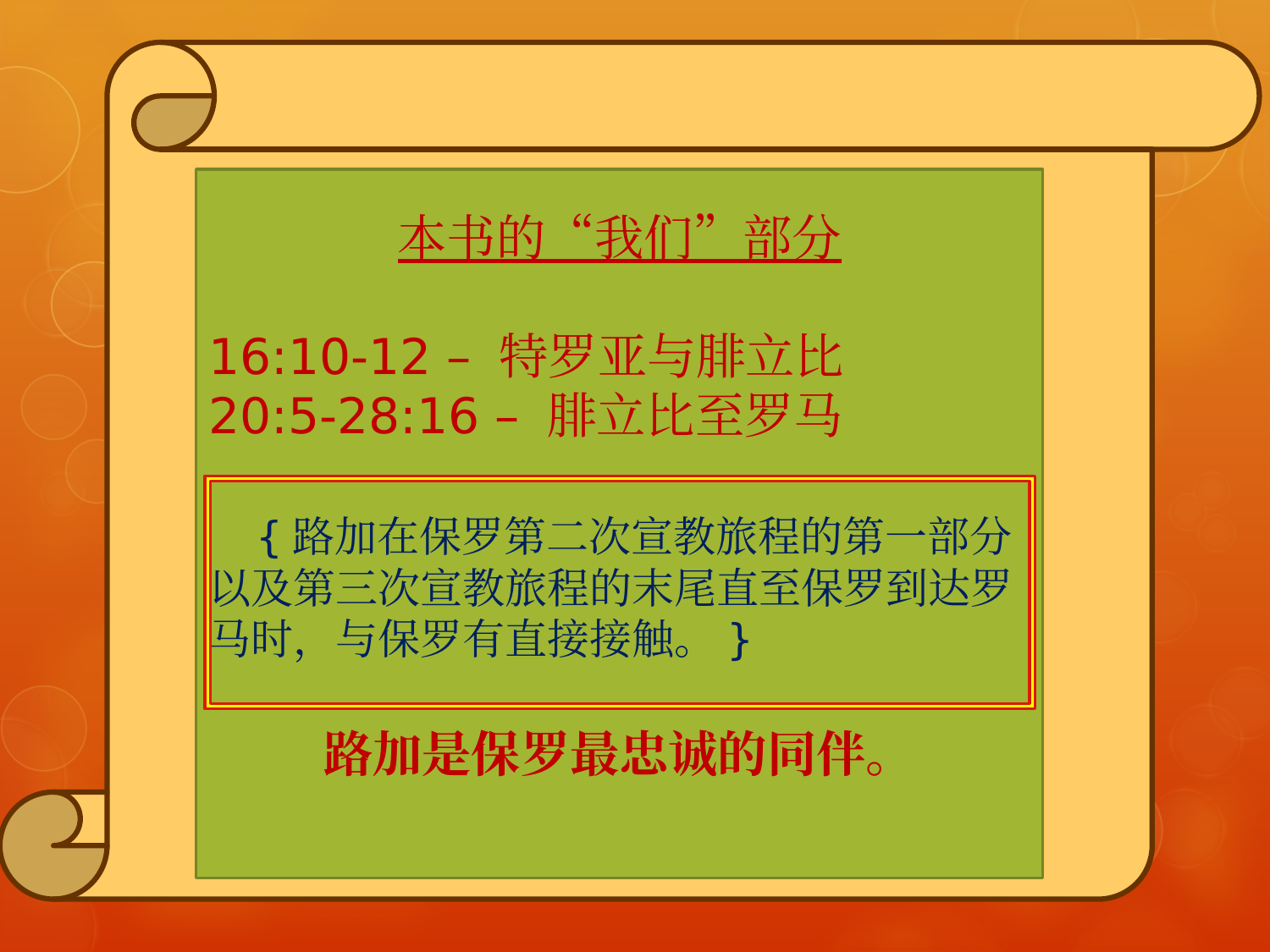

本书的“我们”部分

16:10-12 – 特罗亚与腓立比
20:5-28:16 – 腓立比至罗马

   {路加在保罗第二次宣教旅程的第一部分以及第三次宣教旅程的末尾直至保罗到达罗马时，与保罗有直接接触。}

路加是保罗最忠诚的同伴。